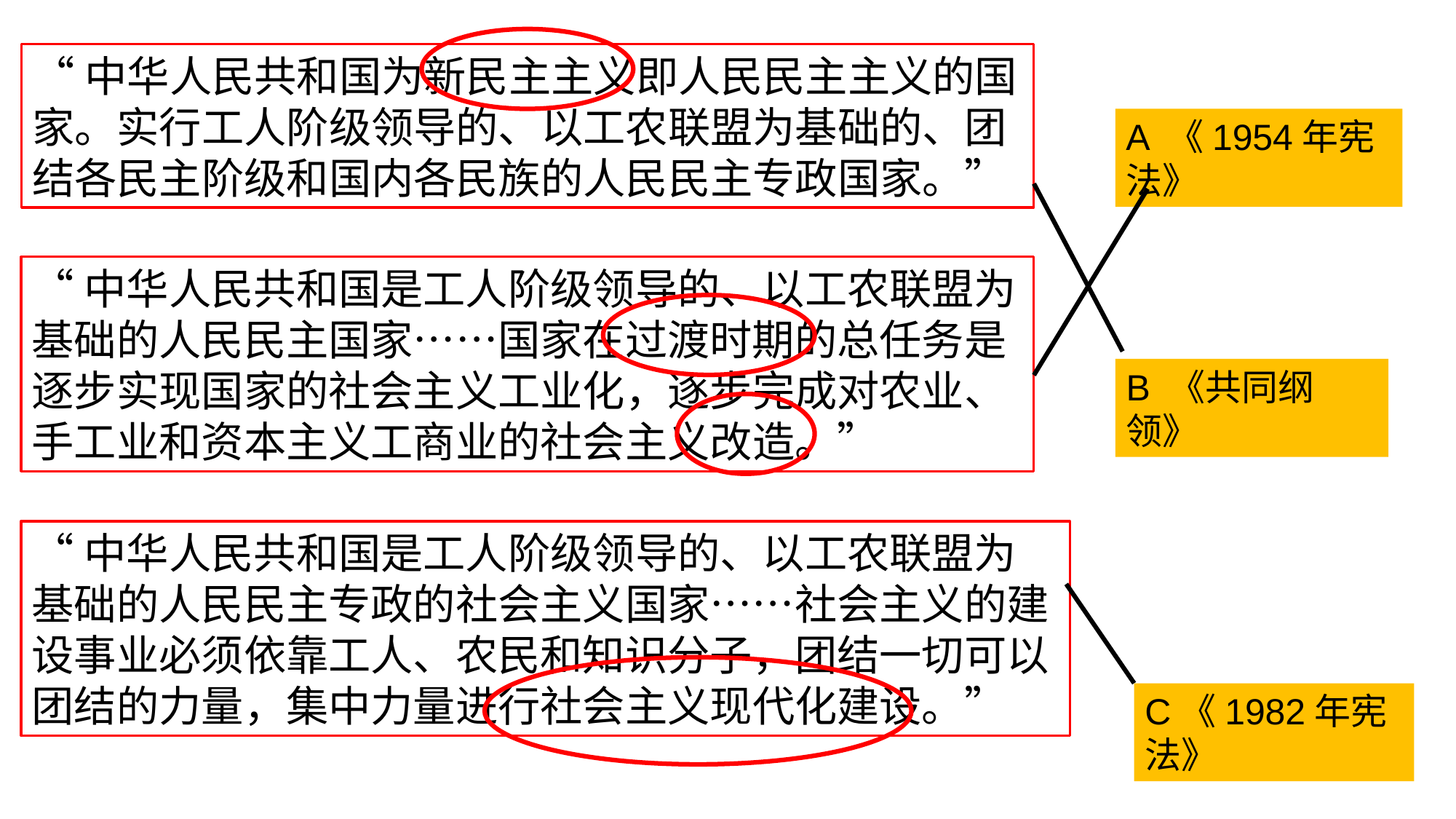

“中华人民共和国为新民主主义即人民民主主义的国家。实行工人阶级领导的、以工农联盟为基础的、团结各民主阶级和国内各民族的人民民主专政国家。”
A 《1954年宪法》
“中华人民共和国是工人阶级领导的、以工农联盟为基础的人民民主国家……国家在过渡时期的总任务是逐步实现国家的社会主义工业化，逐步完成对农业、手工业和资本主义工商业的社会主义改造。”

B 《共同纲领》

“中华人民共和国是工人阶级领导的、以工农联盟为基础的人民民主专政的社会主义国家……社会主义的建设事业必须依靠工人、农民和知识分子，团结一切可以团结的力量，集中力量进行社会主义现代化建设。”

C《1982年宪法》